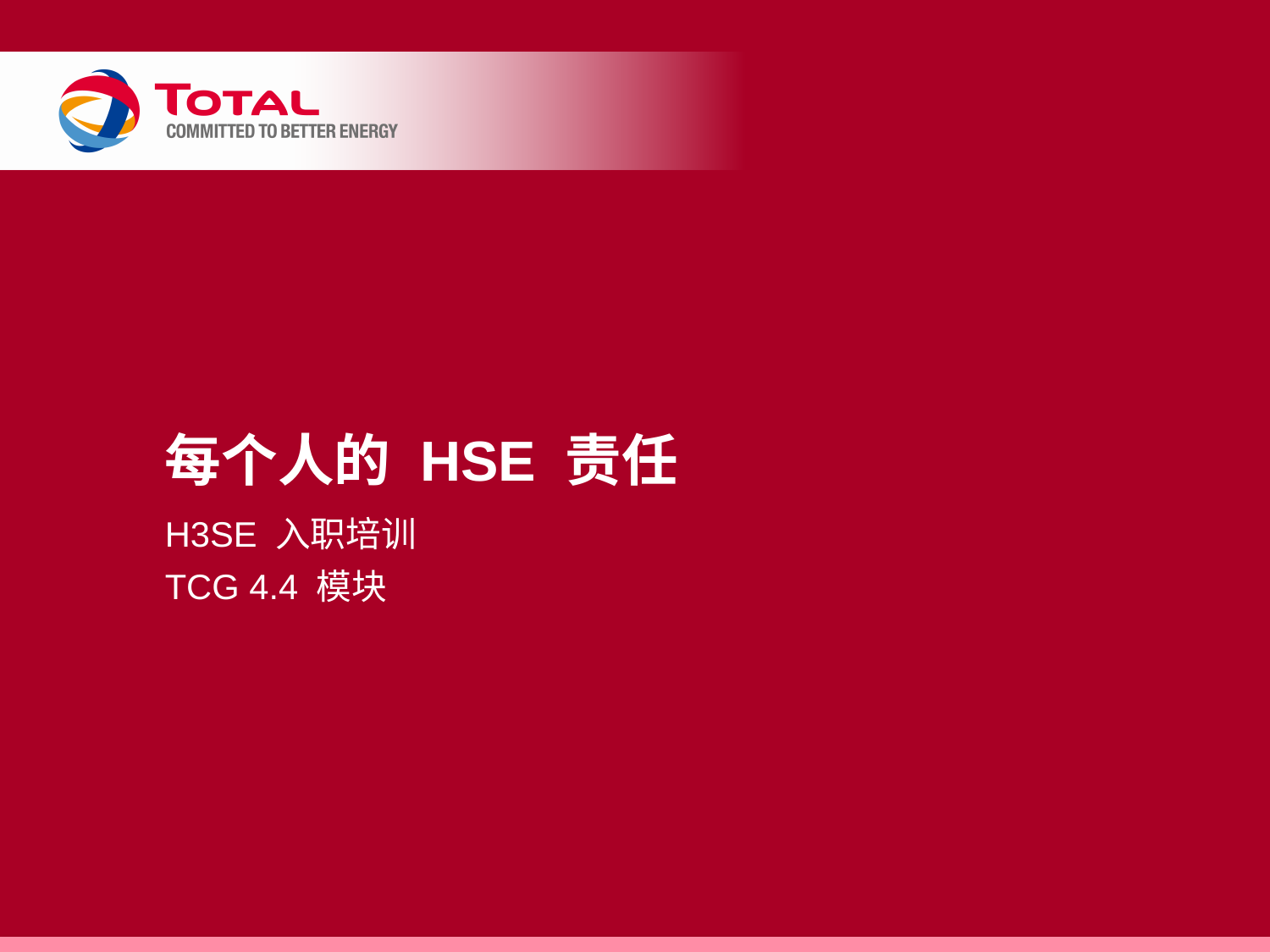

# 每个人的 HSE 责任

H3SE 入职培训
TCG 4.4 模块